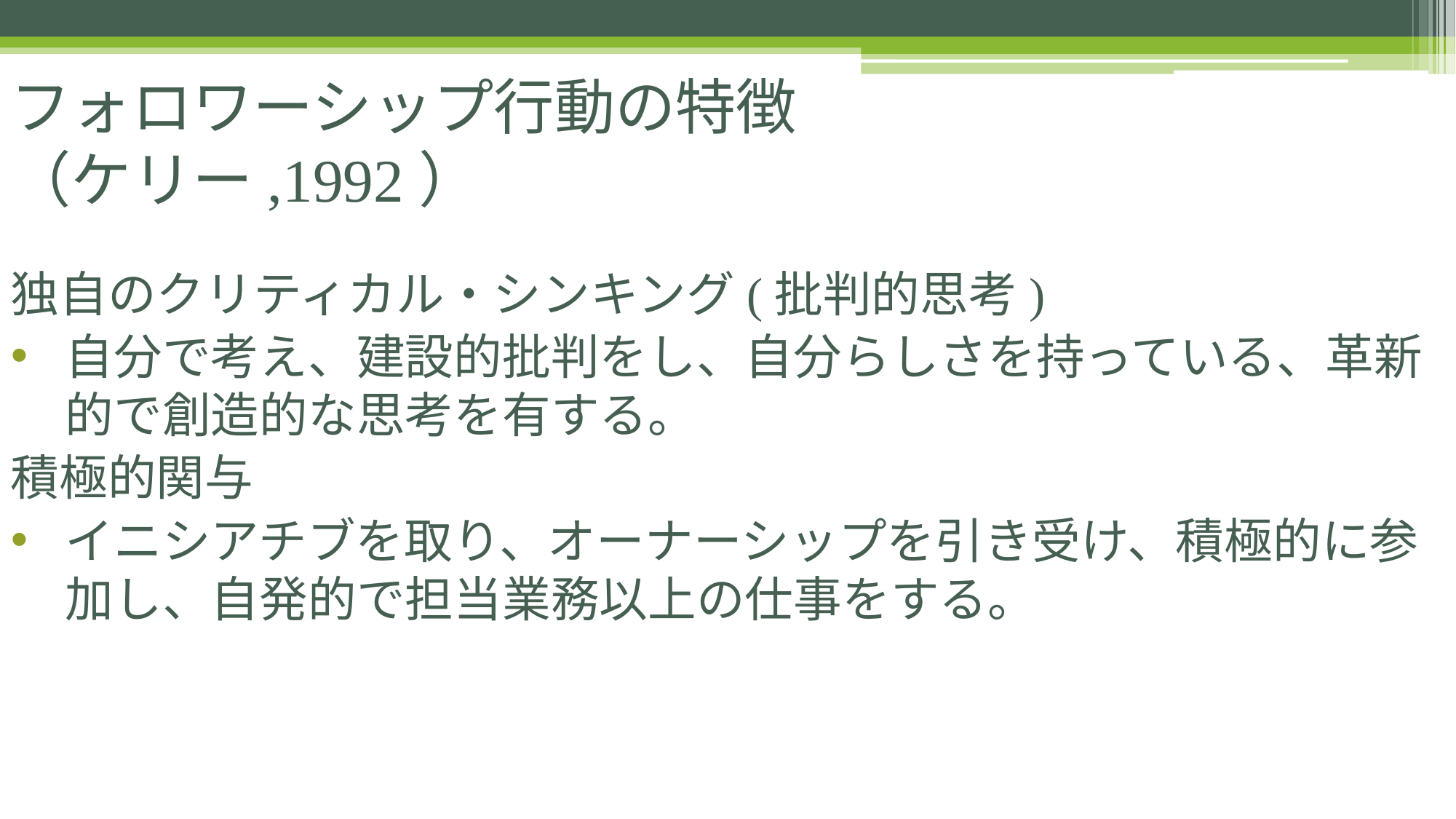

# フォロワーシップ行動の特徴 （ケリー,1992）
独自のクリティカル・シンキング(批判的思考)
自分で考え、建設的批判をし、自分らしさを持っている、革新的で創造的な思考を有する。
積極的関与
イニシアチブを取り、オーナーシップを引き受け、積極的に参加し、自発的で担当業務以上の仕事をする。